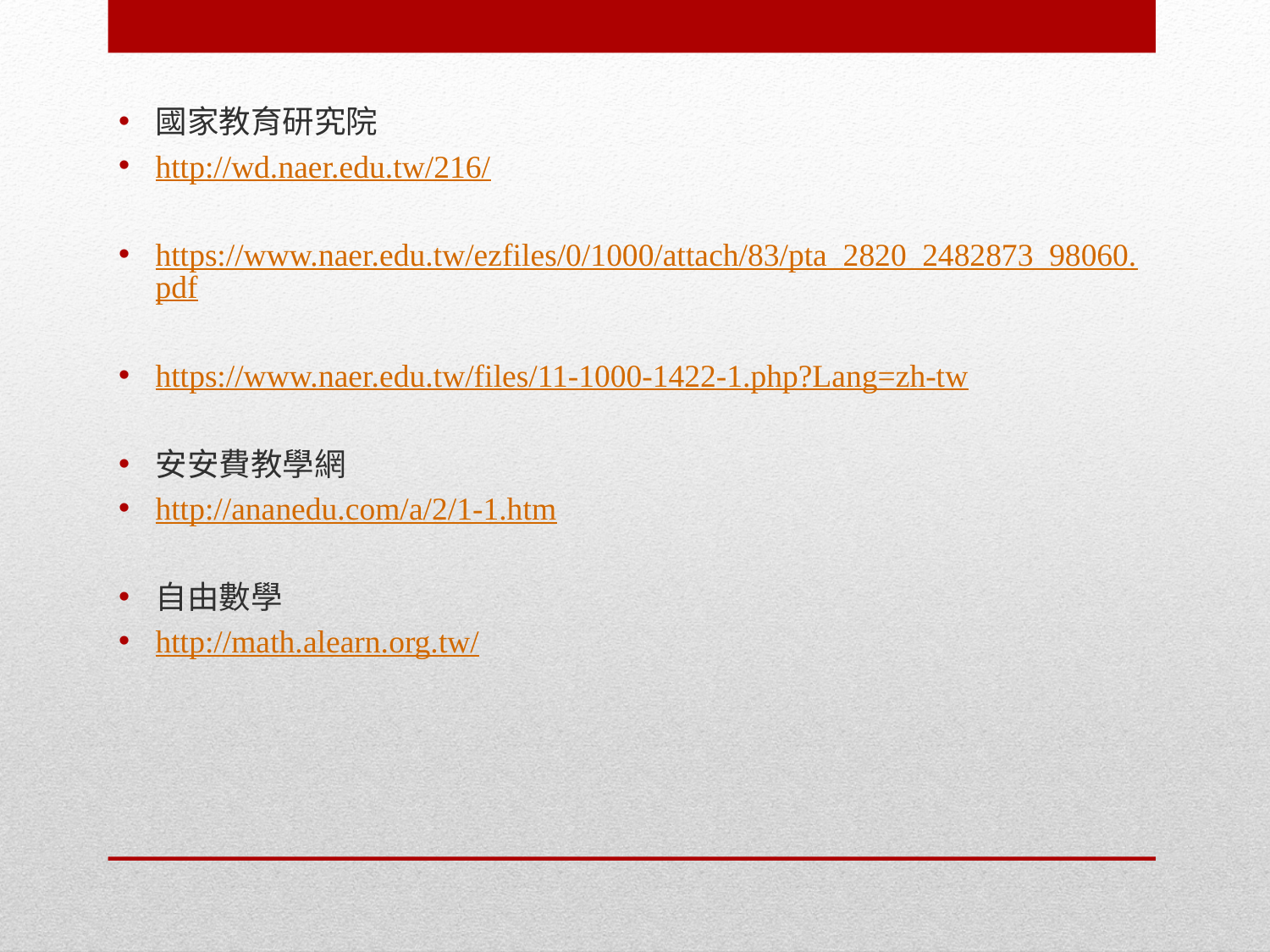

國家教育研究院
http://wd.naer.edu.tw/216/

https://www.naer.edu.tw/ezfiles/0/1000/attach/83/pta_2820_2482873_98060.pdf

https://www.naer.edu.tw/files/11-1000-1422-1.php?Lang=zh-tw

安安費教學網
http://ananedu.com/a/2/1-1.htm

自由數學
http://math.alearn.org.tw/

#